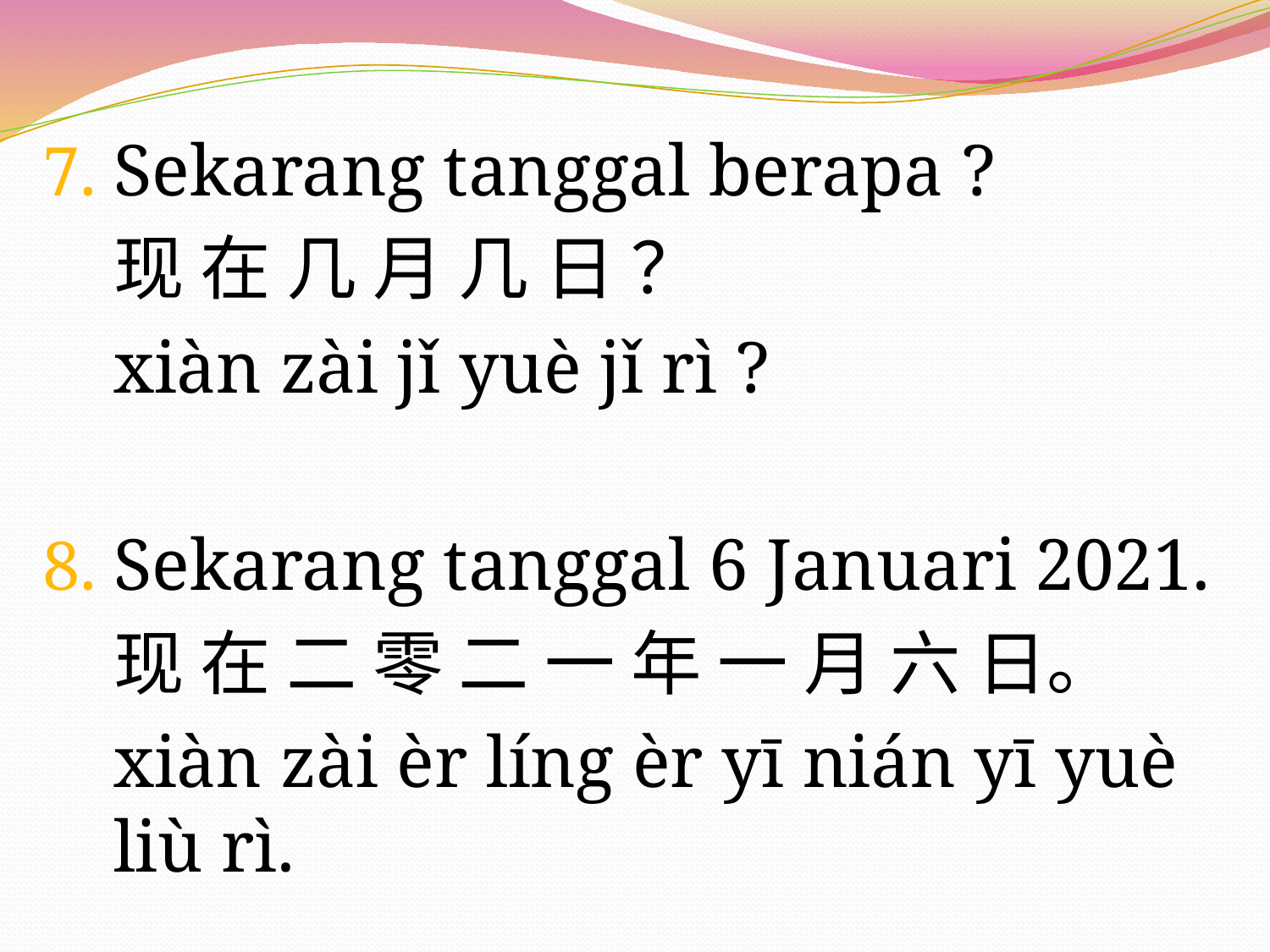

Sekarang tanggal berapa ?
	现 在 几 月 几 日 ？
	xiàn zài jǐ yuè jǐ rì ?

Sekarang tanggal 6 Januari 2021.
	现 在 二 零 二 一 年 一 月 六 日。
	xiàn zài èr líng èr yī nián yī yuè liù rì.